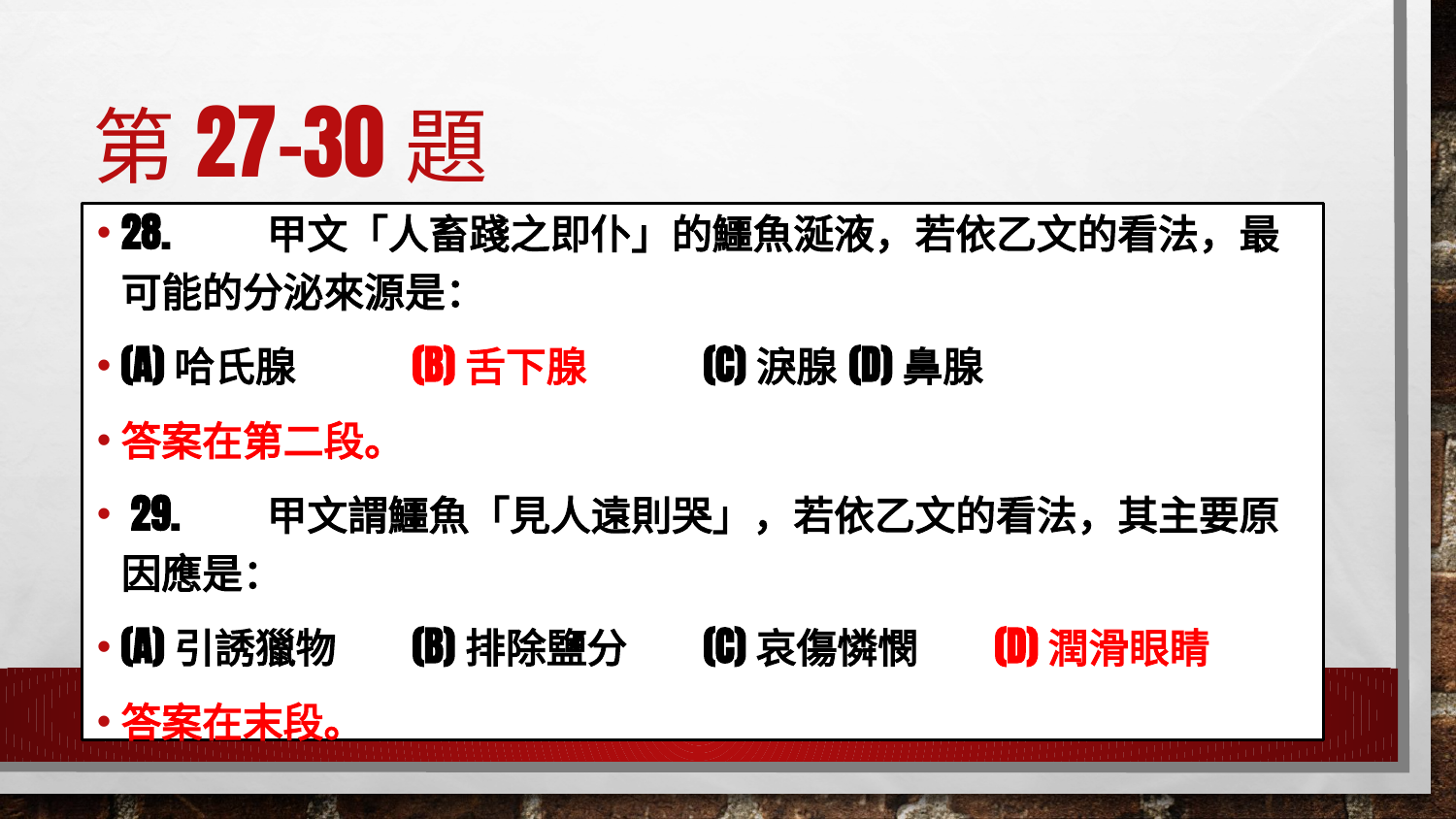

# 第27-30題
28.	甲文「人畜踐之即仆」的鱷魚涎液，若依乙文的看法，最可能的分泌來源是：
(A)哈氏腺	(B)舌下腺	(C)淚腺	(D)鼻腺
答案在第二段。
 29.	甲文謂鱷魚「見人遠則哭」，若依乙文的看法，其主要原因應是：
(A)引誘獵物	(B)排除鹽分	(C)哀傷憐憫	(D)潤滑眼睛
答案在末段。